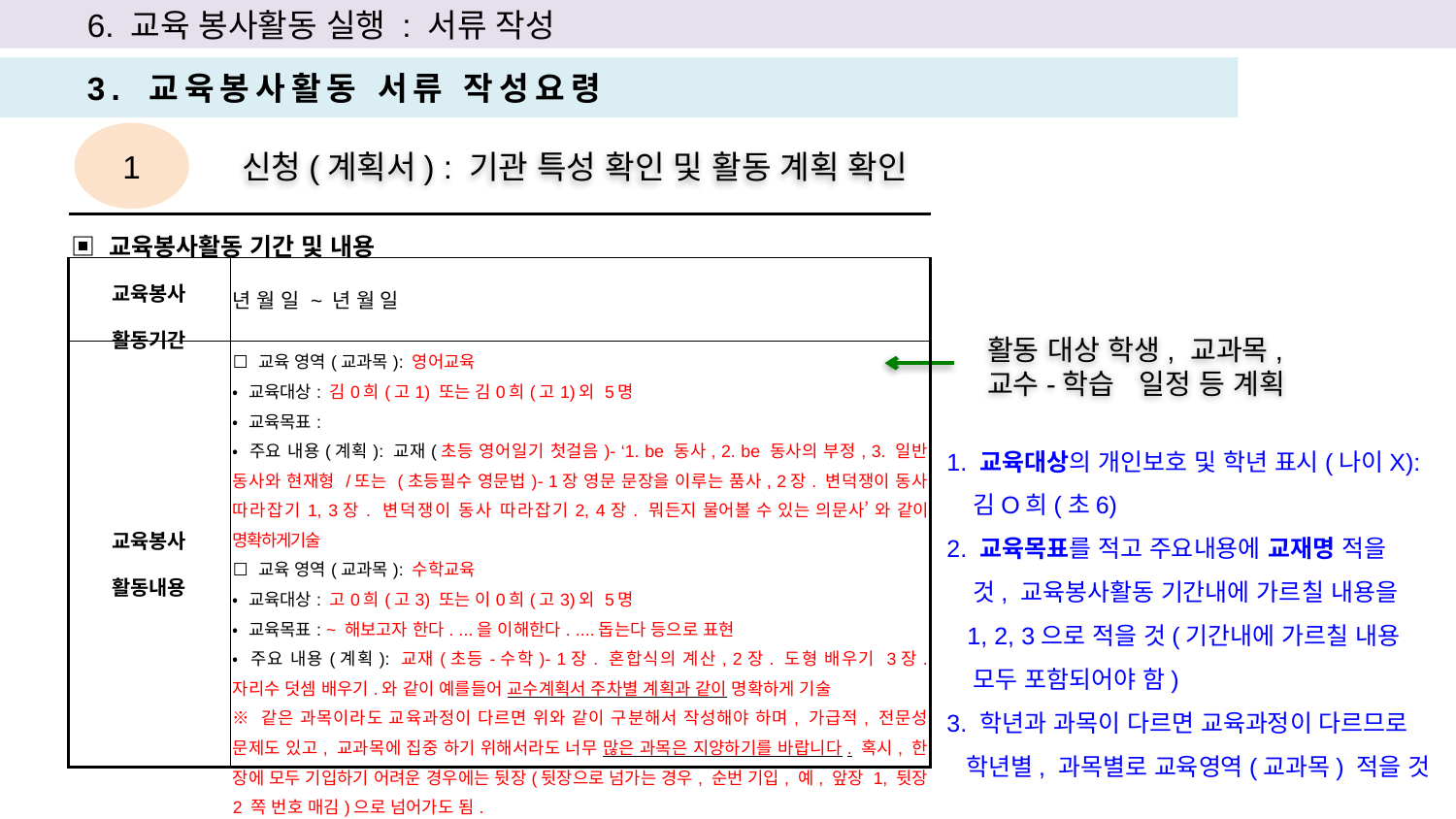

6. 교육 봉사활동 실행 : 서류 작성
3. 교육봉사활동 서류 작성요령
1
신청(계획서) : 기관 특성 확인 및 활동 계획 확인
| ▣ 교육봉사활동 기간 및 내용 |  |
| --- | --- |
| 교육봉사 활동기간 | 년 월 일 ~ 년 월 일 |
| 교육봉사 활동내용 | ☐ 교육 영역(교과목): 영어교육 • 교육대상: 김0희(고1) 또는 김0희(고1)외 5명 • 교육목표: • 주요 내용(계획): 교재(초등 영어일기 첫걸음)- ‘1. be 동사, 2. be 동사의 부정, 3. 일반 동사와 현재형 /또는 (초등필수 영문법)- 1장 영문 문장을 이루는 품사, 2장. 변덕쟁이 동사 따라잡기1, 3장. 변덕쟁이 동사 따라잡기2, 4장. 뭐든지 물어볼 수 있는 의문사’ 와 같이 명확하게기술 ☐ 교육 영역(교과목): 수학교육 • 교육대상: 고0희(고3) 또는 이0희(고3)외 5명 • 교육목표: ~ 해보고자 한다. ...을 이해한다. ....돕는다 등으로 표현 • 주요 내용(계획): 교재(초등-수학)- 1장. 혼합식의 계산, 2장. 도형 배우기 3장. 자리수 덧셈 배우기.와 같이 예를들어 교수계획서 주차별 계획과 같이 명확하게 기술 ※ 같은 과목이라도 교육과정이 다르면 위와 같이 구분해서 작성해야 하며, 가급적, 전문성 문제도 있고, 교과목에 집중 하기 위해서라도 너무 많은 과목은 지양하기를 바랍니다. 혹시, 한 장에 모두 기입하기 어려운 경우에는 뒷장(뒷장으로 넘가는 경우, 순번 기입, 예, 앞장 1, 뒷장 2 쪽 번호 매김)으로 넘어가도 됨. ※ 교육과정(내용) 계획 및 목표가 명확하고 구체적이어야 한다는 점 유의하세요. |
활동 대상 학생, 교과목, 교수-학습   일정 등 계획
1. 교육대상의 개인보호 및 학년 표시(나이X):
   김O희(초6)
2. 교육목표를 적고 주요내용에 교재명 적을
   것, 교육봉사활동 기간내에 가르칠 내용을
   1, 2, 3으로 적을 것(기간내에 가르칠 내용
   모두 포함되어야 함)
3. 학년과 과목이 다르면 교육과정이 다르므로
  학년별, 과목별로 교육영역(교과목) 적을 것